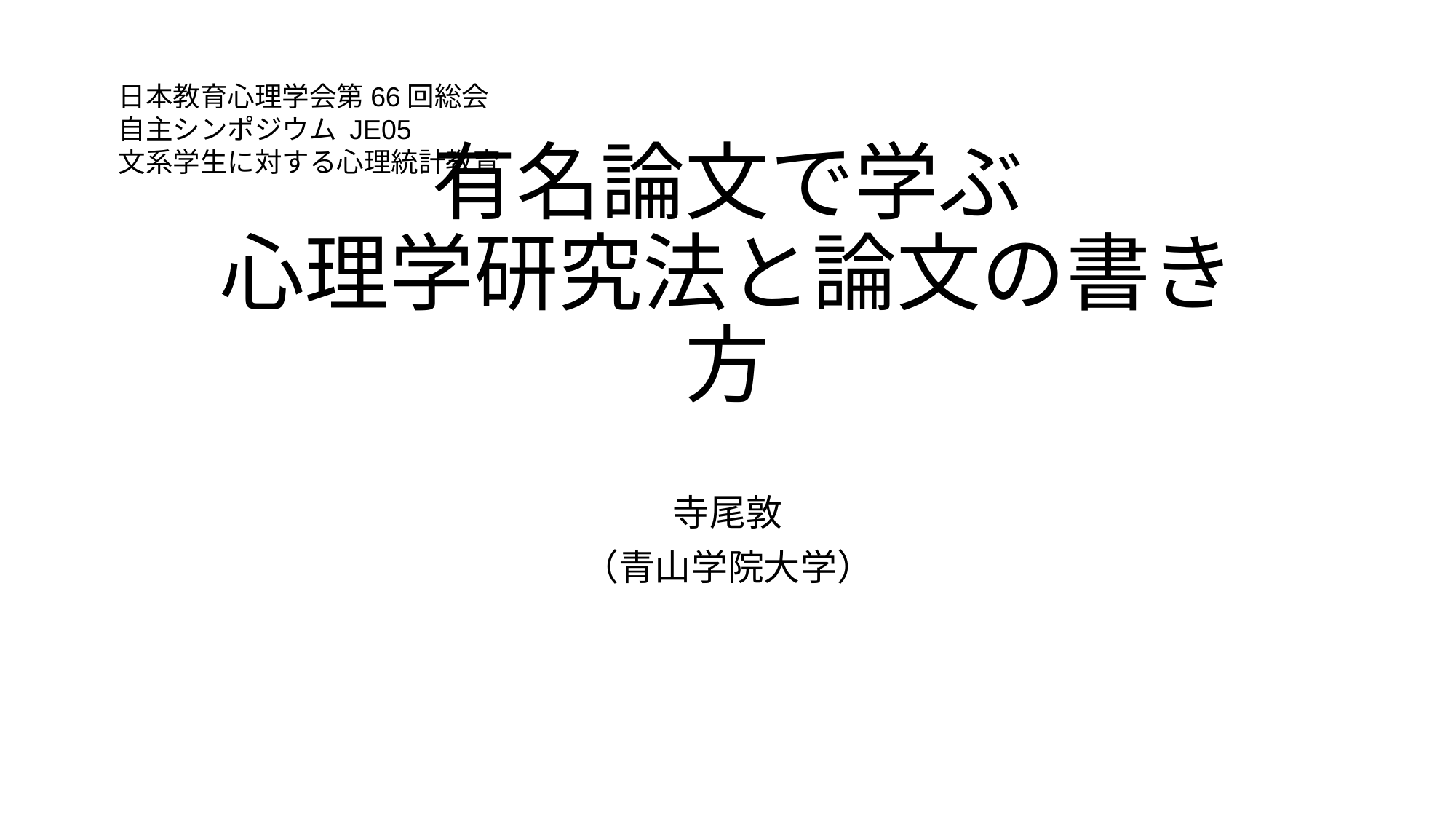

日本教育心理学会第66回総会
自主シンポジウム JE05
文系学生に対する心理統計教育
# 有名論文で学ぶ 心理学研究法と論文の書き方

寺尾敦
（青山学院大学）